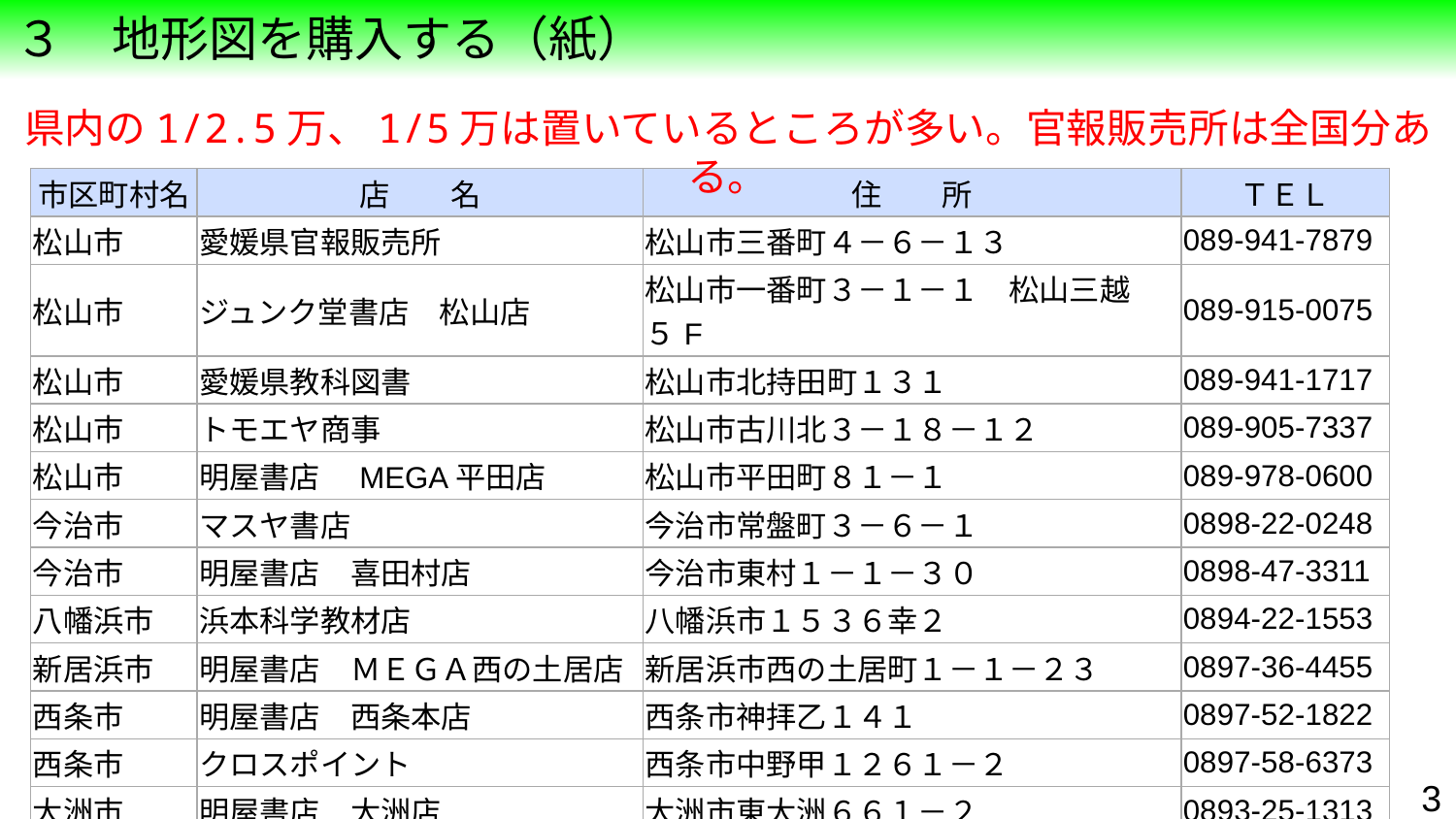

３　地形図を購入する（紙）
県内の1/2.5万、1/5万は置いているところが多い。官報販売所は全国分ある。
| 市区町村名 | 店　　名 | 住　　所 | ＴＥＬ |
| --- | --- | --- | --- |
| 松山市 | 愛媛県官報販売所 | 松山市三番町４－６－１３ | 089-941-7879 |
| 松山市 | ジュンク堂書店　松山店 | 松山市一番町３－１－１　松山三越　５F | 089-915-0075 |
| 松山市 | 愛媛県教科図書 | 松山市北持田町１３１ | 089-941-1717 |
| 松山市 | トモエヤ商事 | 松山市古川北３－１８－１２ | 089-905-7337 |
| 松山市 | 明屋書店　MEGA平田店 | 松山市平田町８１－１ | 089-978-0600 |
| 今治市 | マスヤ書店 | 今治市常盤町３－６－１ | 0898-22-0248 |
| 今治市 | 明屋書店　喜田村店 | 今治市東村１－１－３０ | 0898-47-3311 |
| 八幡浜市 | 浜本科学教材店 | 八幡浜市１５３６幸２ | 0894-22-1553 |
| 新居浜市 | 明屋書店　ＭＥＧＡ西の土居店 | 新居浜市西の土居町１－１－２３ | 0897-36-4455 |
| 西条市 | 明屋書店　西条本店 | 西条市神拝乙１４１ | 0897-52-1822 |
| 西条市 | クロスポイント | 西条市中野甲１２６１－２ | 0897-58-6373 |
| 大洲市 | 明屋書店　大洲店 | 大洲市東大洲６６１－２ | 0893-25-1313 |
| 四国中央市 | 明屋書店　川之江店 | 四国中央市妻鳥町１６６２－１ | 0896-58-8787 |
3